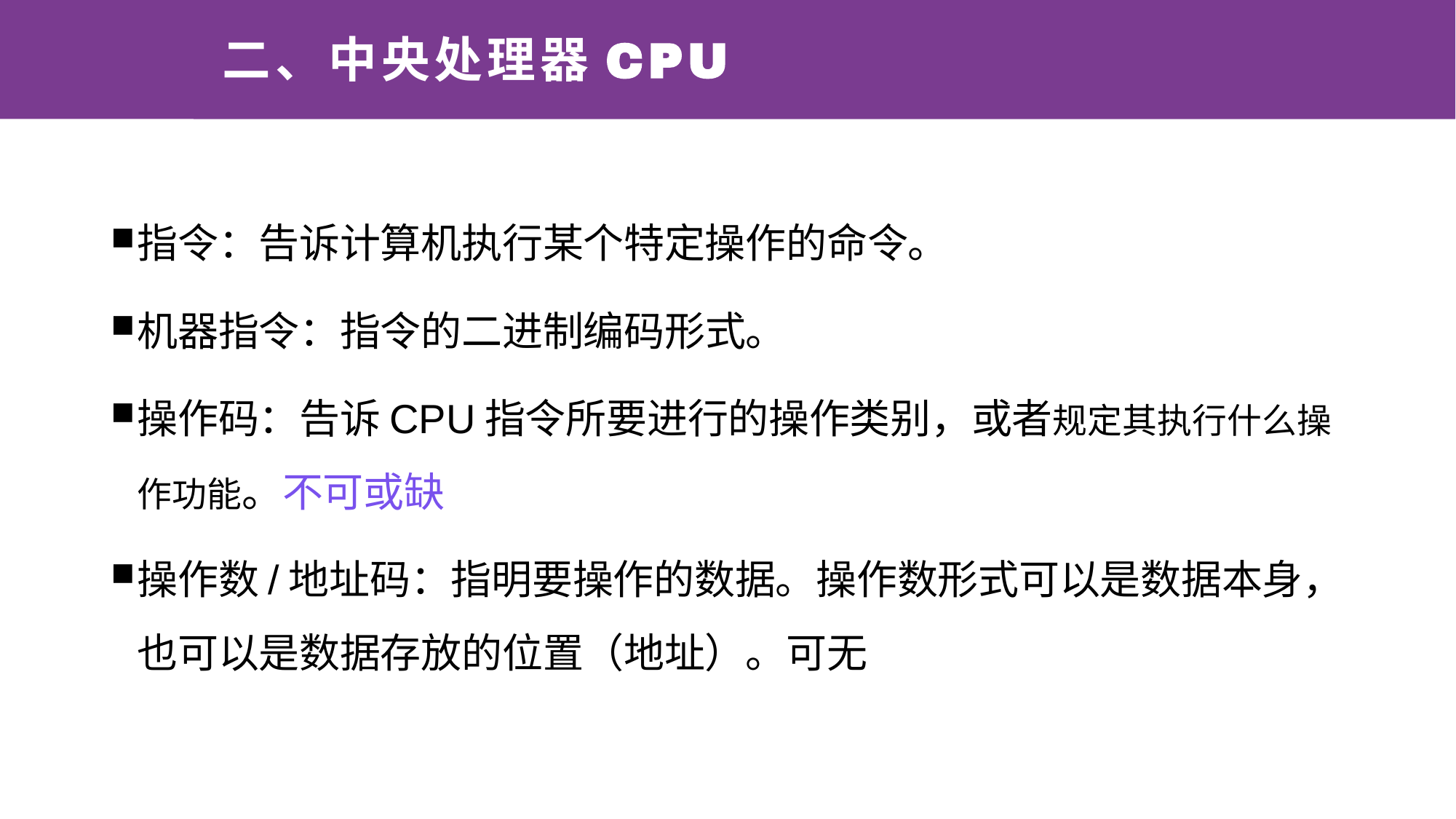

# 二、中央处理器CPU
指令：告诉计算机执行某个特定操作的命令。
机器指令：指令的二进制编码形式。
操作码：告诉CPU指令所要进行的操作类别，或者规定其执行什么操作功能。不可或缺
操作数/地址码：指明要操作的数据。操作数形式可以是数据本身，也可以是数据存放的位置（地址）。可无